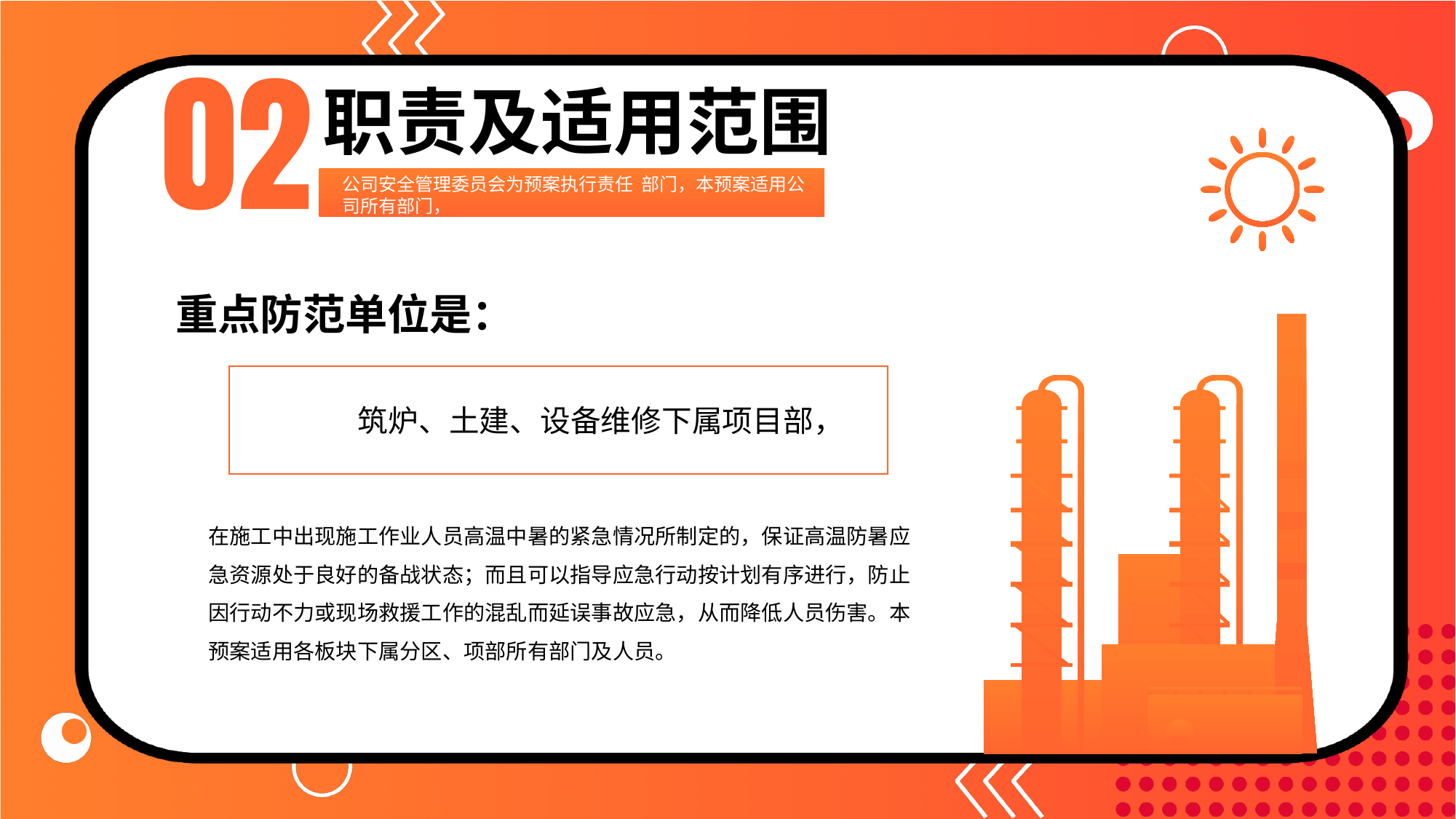

02
职责及适用范围

公司安全管理委员会为预案执行责任  部门，本预案适用公司所有部门，

重点防范单位是：

筑炉、土建、设备维修下属项目部，
在施工中出现施工作业人员高温中暑的紧急情况所制定的，保证高温防暑应急资源处于良好的备战状态；而且可以指导应急行动按计划有序进行，防止因行动不力或现场救援工作的混乱而延误事故应急，从而降低人员伤害。本预案适用各板块下属分区、项部所有部门及人员。